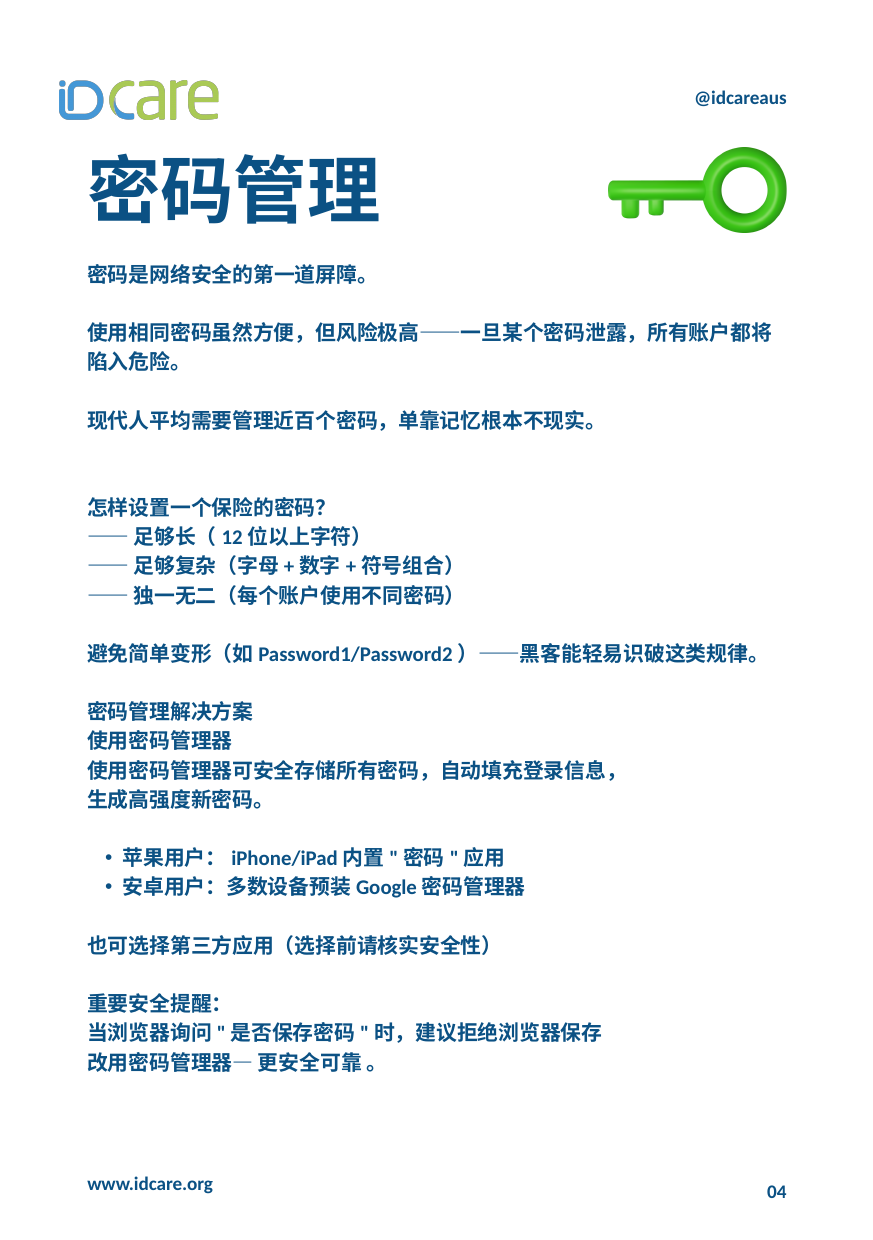

@idcareaus

密码管理
密码是网络安全的第一道屏障。

使用相同密码虽然方便，但风险极高——一旦某个密码泄露，所有账户都将陷入危险。

现代人平均需要管理近百个密码，单靠记忆根本不现实。

怎样设置一个保险的密码？
——足够长（12位以上字符）
——足够复杂（字母+数字+符号组合）
——独一无二（每个账户使用不同密码）

避免简单变形（如Password1/Password2）——黑客能轻易识破这类规律。

密码管理解决方案
使用密码管理器
使用密码管理器可安全存储所有密码，自动填充登录信息，
生成高强度新密码。

苹果用户：iPhone/iPad内置"密码"应用
安卓用户：多数设备预装Google密码管理器

也可选择第三方应用（选择前请核实安全性）

重要安全提醒：
当浏览器询问"是否保存密码"时，建议拒绝浏览器保存
改用密码管理器— 更安全可靠 。

www.idcare.org
04